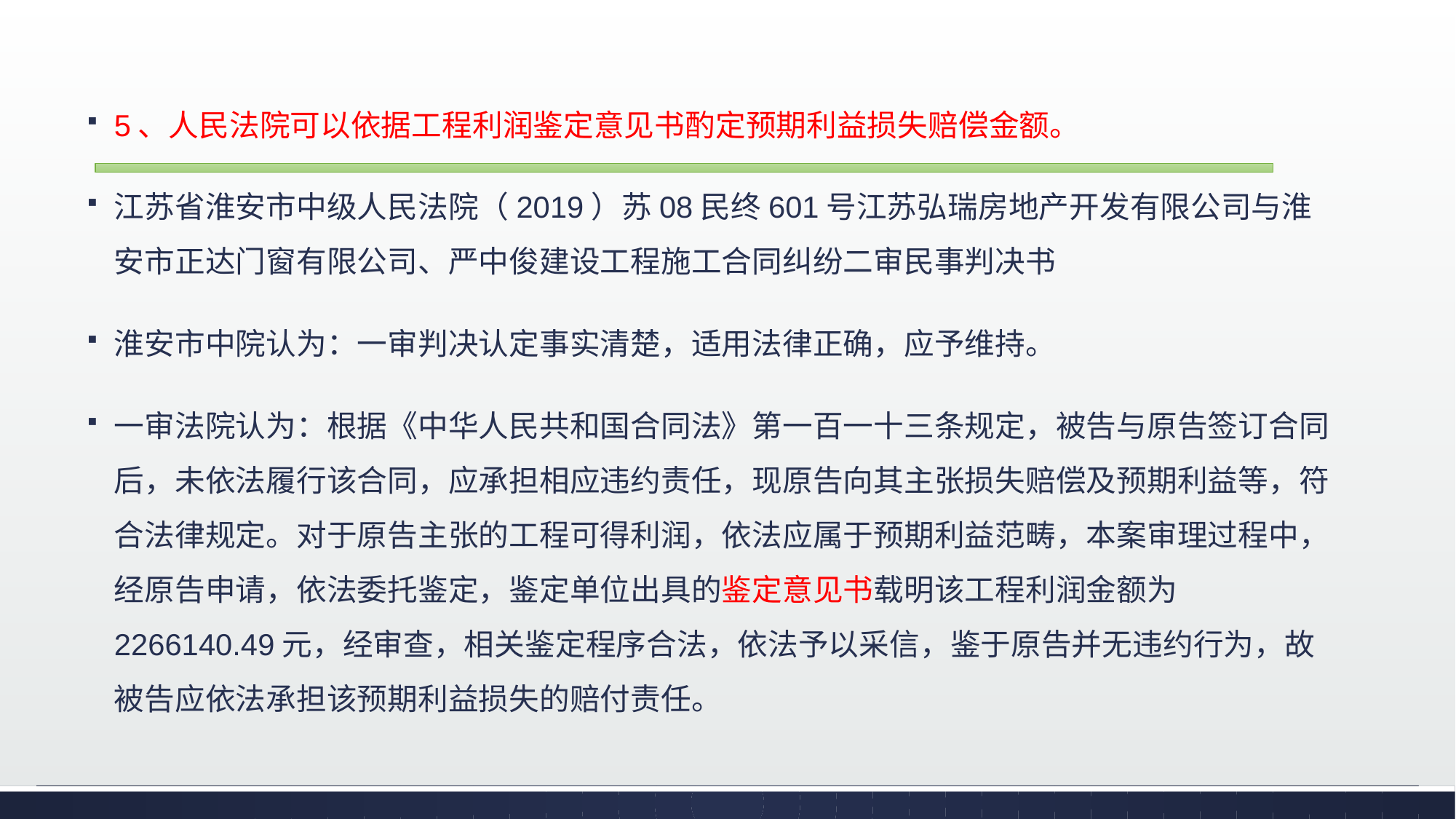

5、人民法院可以依据工程利润鉴定意见书酌定预期利益损失赔偿金额。
江苏省淮安市中级人民法院（2019）苏08民终601号江苏弘瑞房地产开发有限公司与淮安市正达门窗有限公司、严中俊建设工程施工合同纠纷二审民事判决书
淮安市中院认为：一审判决认定事实清楚，适用法律正确，应予维持。
一审法院认为：根据《中华人民共和国合同法》第一百一十三条规定，被告与原告签订合同后，未依法履行该合同，应承担相应违约责任，现原告向其主张损失赔偿及预期利益等，符合法律规定。对于原告主张的工程可得利润，依法应属于预期利益范畴，本案审理过程中，经原告申请，依法委托鉴定，鉴定单位出具的鉴定意见书载明该工程利润金额为2266140.49元，经审查，相关鉴定程序合法，依法予以采信，鉴于原告并无违约行为，故被告应依法承担该预期利益损失的赔付责任。